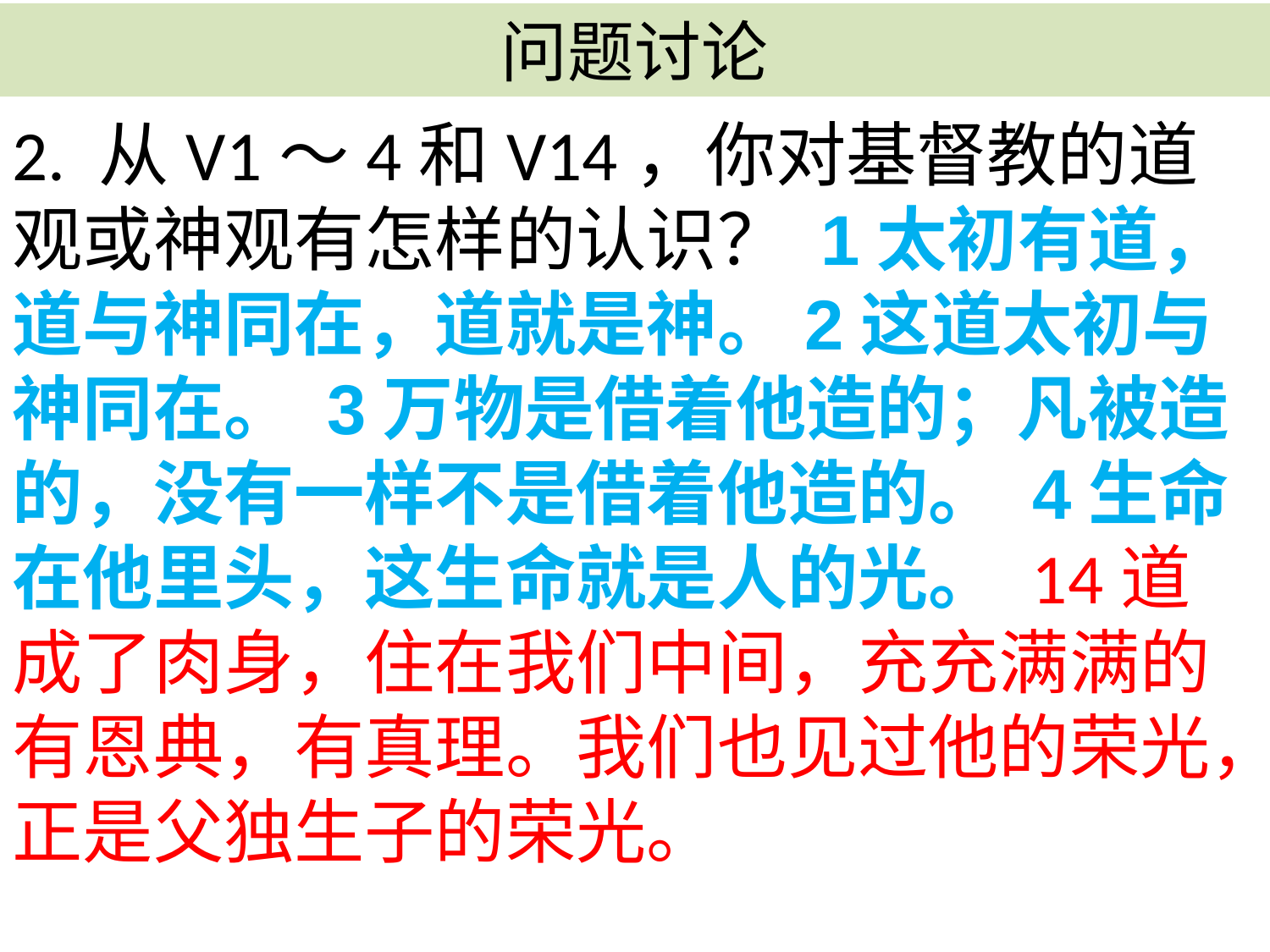

# 问题讨论
2. 从V1～4和V14，你对基督教的道观或神观有怎样的认识？ 1太初有道，道与神同在，道就是神。2这道太初与神同在。 3万物是借着他造的；凡被造的，没有一样不是借着他造的。 4生命在他里头，这生命就是人的光。 14道成了肉身，住在我们中间，充充满满的有恩典，有真理。我们也见过他的荣光，正是父独生子的荣光。